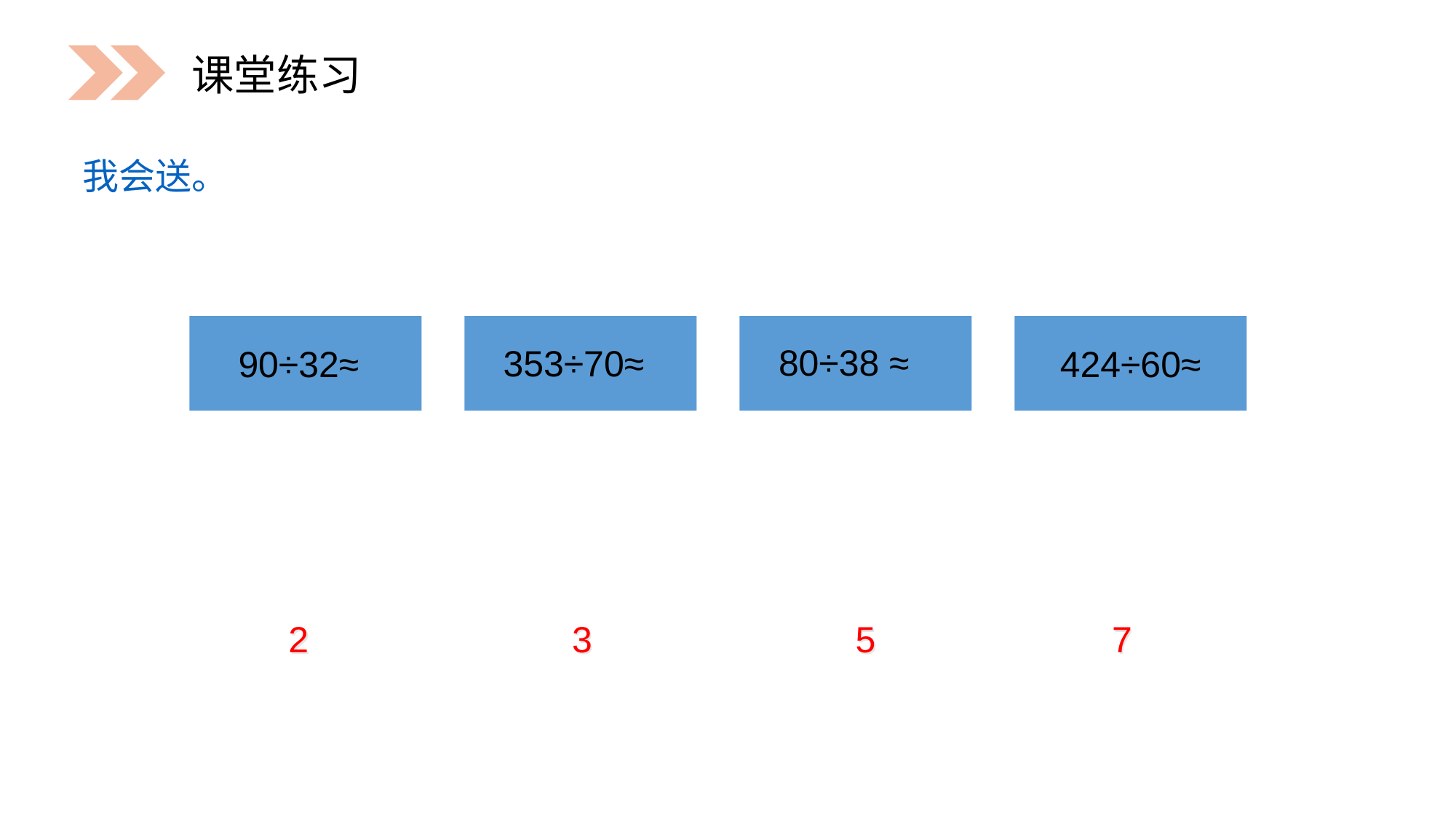

课堂练习
我会送。

80÷38 ≈
353÷70≈
90÷32≈
424÷60≈
3
5
7
2